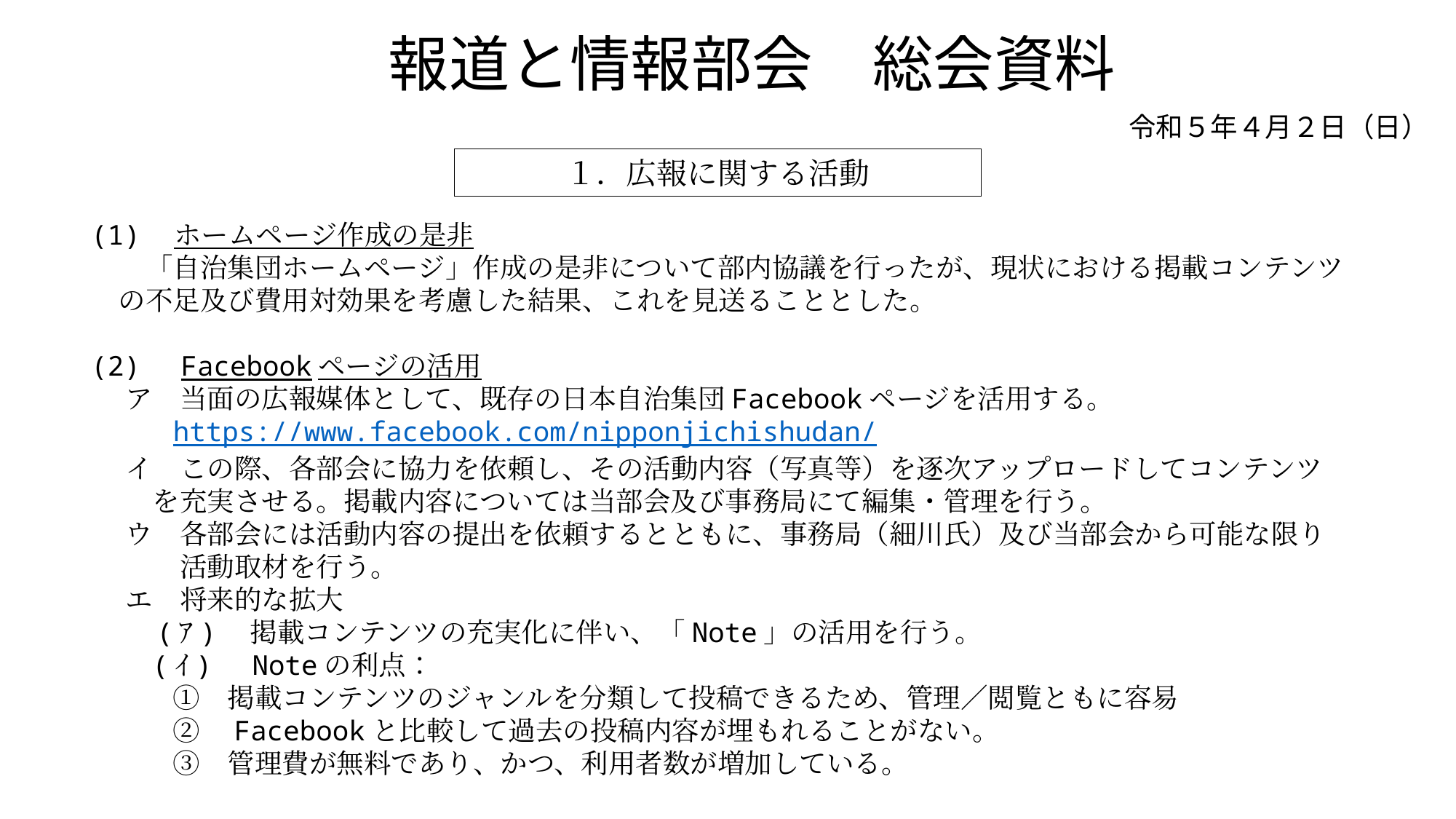

報道と情報部会　総会資料
令和５年４月２日（日）
１．広報に関する活動
(1)　ホームページ作成の是非
　　「自治集団ホームページ」作成の是非について部内協議を行ったが、現状における掲載コンテンツ
　の不足及び費用対効果を考慮した結果、これを見送ることとした。

(2)　Facebookページの活用
　 ア　当面の広報媒体として、既存の日本自治集団Facebookページを活用する。
　  　 https://www.facebook.com/nipponjichishudan/
　 イ　この際、各部会に協力を依頼し、その活動内容（写真等）を逐次アップロードしてコンテンツ
　　 を充実させる。掲載内容については当部会及び事務局にて編集・管理を行う。
　 ウ　各部会には活動内容の提出を依頼するとともに、事務局（細川氏）及び当部会から可能な限り
　　　 活動取材を行う。
　 エ　将来的な拡大
    (ｱ)　掲載コンテンツの充実化に伴い、「Note」の活用を行う。
　　(ｲ)　Noteの利点：
　　　①　掲載コンテンツのジャンルを分類して投稿できるため、管理／閲覧ともに容易
　　　②　Facebookと比較して過去の投稿内容が埋もれることがない。
　　　③　管理費が無料であり、かつ、利用者数が増加している。